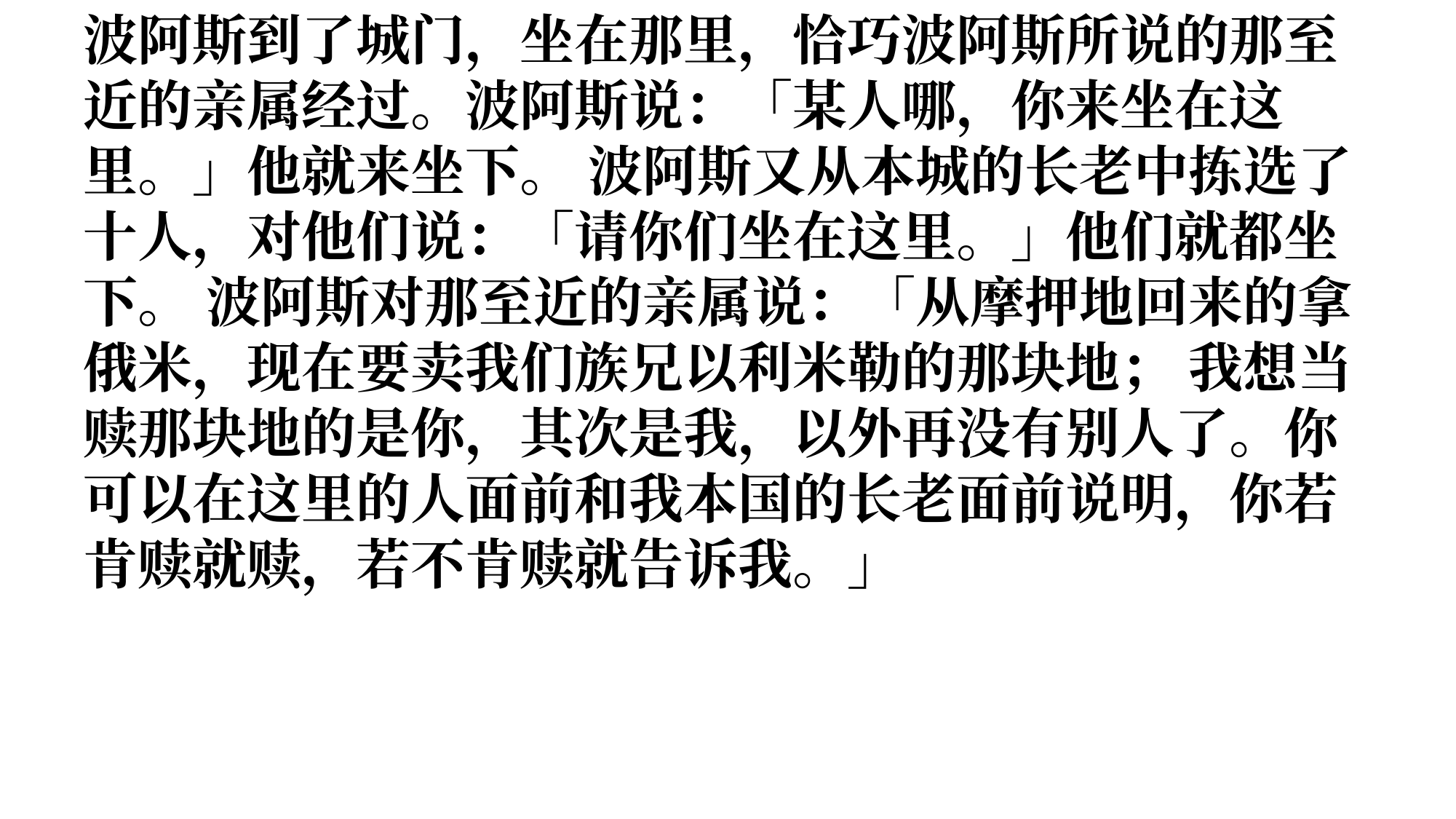

波阿斯到了城门，坐在那里，恰巧波阿斯所说的那至近的亲属经过。波阿斯说：「某人哪，你来坐在这里。」他就来坐下。 波阿斯又从本城的长老中拣选了十人，对他们说：「请你们坐在这里。」他们就都坐下。 波阿斯对那至近的亲属说：「从摩押地回来的拿俄米，现在要卖我们族兄以利米勒的那块地； 我想当赎那块地的是你，其次是我，以外再没有别人了。你可以在这里的人面前和我本国的长老面前说明，你若肯赎就赎，若不肯赎就告诉我。」